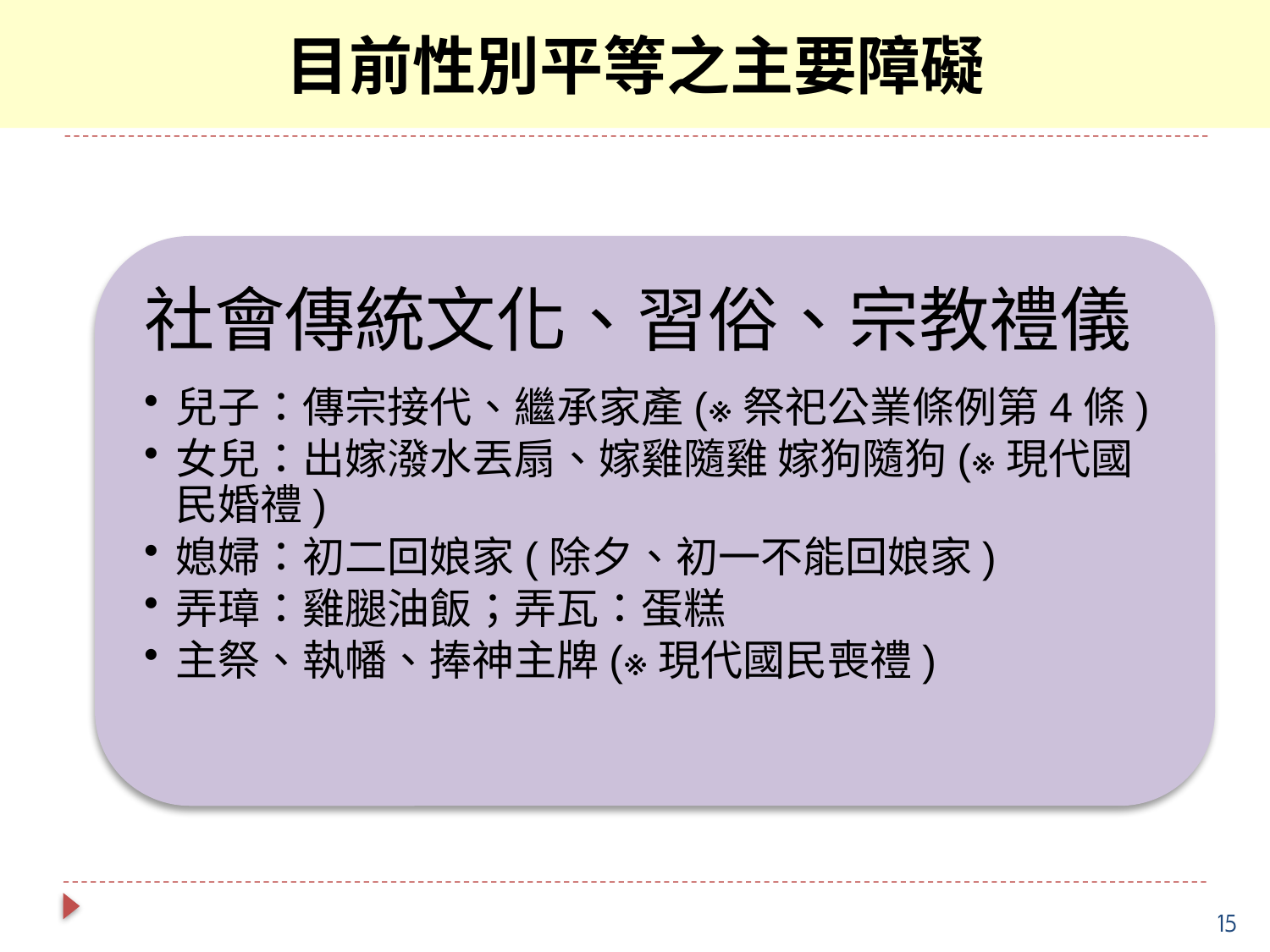

# 目前性別平等之主要障礙
社會傳統文化、習俗、宗教禮儀
兒子：傳宗接代、繼承家產(※祭祀公業條例第4條)
女兒：出嫁潑水丟扇、嫁雞隨雞 嫁狗隨狗(※現代國民婚禮)
媳婦：初二回娘家(除夕、初一不能回娘家)
弄璋：雞腿油飯；弄瓦：蛋糕
主祭、執幡、捧神主牌(※現代國民喪禮)
15